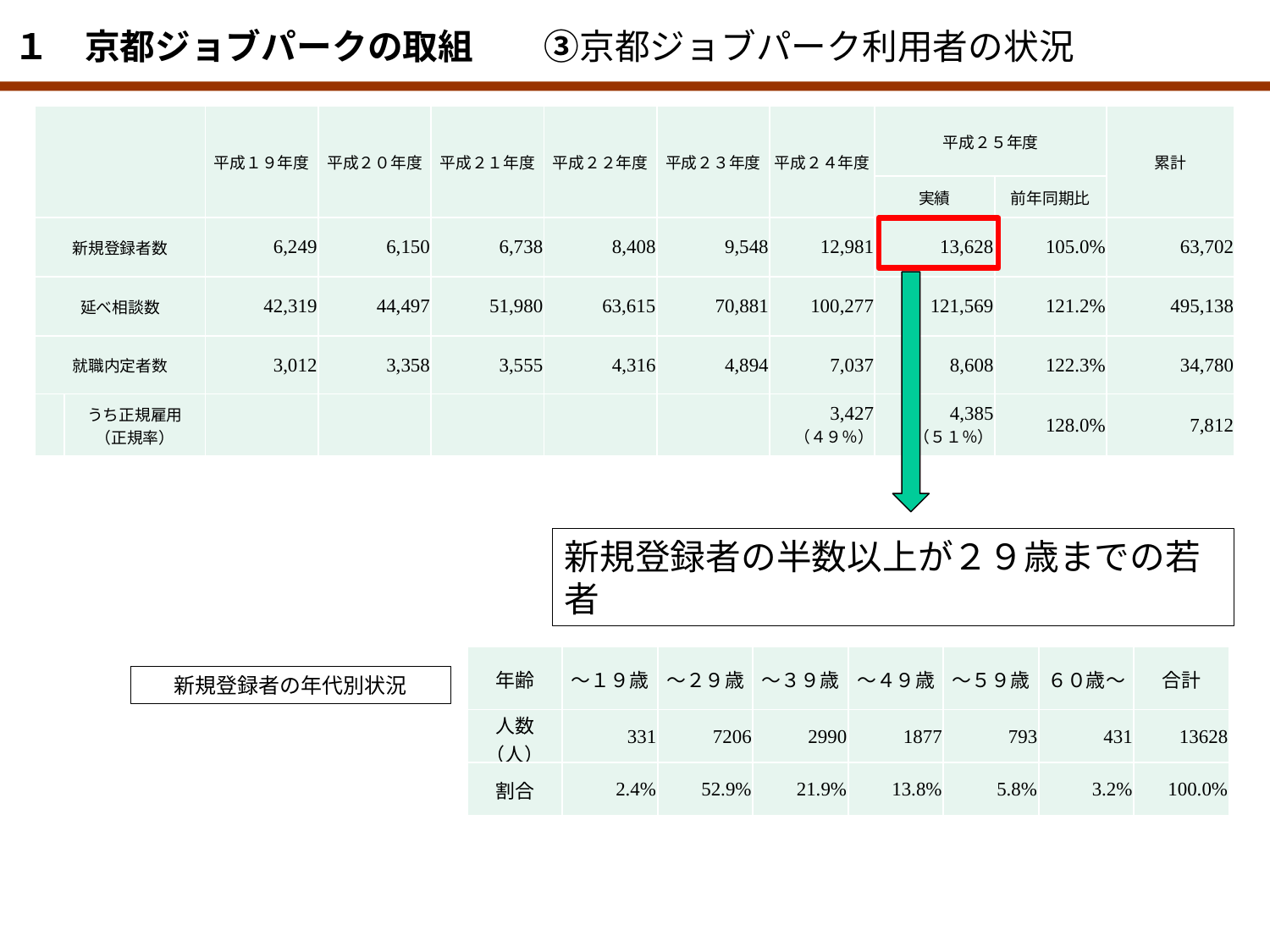

１　京都ジョブパークの取組　　③京都ジョブパーク利用者の状況

|  |  | 平成１９年度 | 平成２０年度 | 平成２１年度 | 平成２２年度 | 平成２３年度 | 平成２４年度 | 平成２５年度 |  | 累計 |
| --- | --- | --- | --- | --- | --- | --- | --- | --- | --- | --- |
|  |  |  |  |  |  |  |  | 実績 | 前年同期比 |  |
| 新規登録者数 |  | 6,249 | 6,150 | 6,738 | 8,408 | 9,548 | 12,981 | 13,628 | 105.0% | 63,702 |
| 延べ相談数 |  | 42,319 | 44,497 | 51,980 | 63,615 | 70,881 | 100,277 | 121,569 | 121.2% | 495,138 |
| 就職内定者数 |  | 3,012 | 3,358 | 3,555 | 4,316 | 4,894 | 7,037 | 8,608 | 122.3% | 34,780 |
|  | うち正規雇用 （正規率） |  |  |  |  |  | 3,427 （４９％） | 4,385 （５１％） | 128.0% | 7,812 |

新規登録者の半数以上が２９歳までの若者
| 年齢 | ～１９歳 | ～２９歳 | ～３９歳 | ～４９歳 | ～５９歳 | ６０歳～ | 合計 |
| --- | --- | --- | --- | --- | --- | --- | --- |
| 人数（人） | 331 | 7206 | 2990 | 1877 | 793 | 431 | 13628 |
| 割合 | 2.4% | 52.9% | 21.9% | 13.8% | 5.8% | 3.2% | 100.0% |
新規登録者の年代別状況